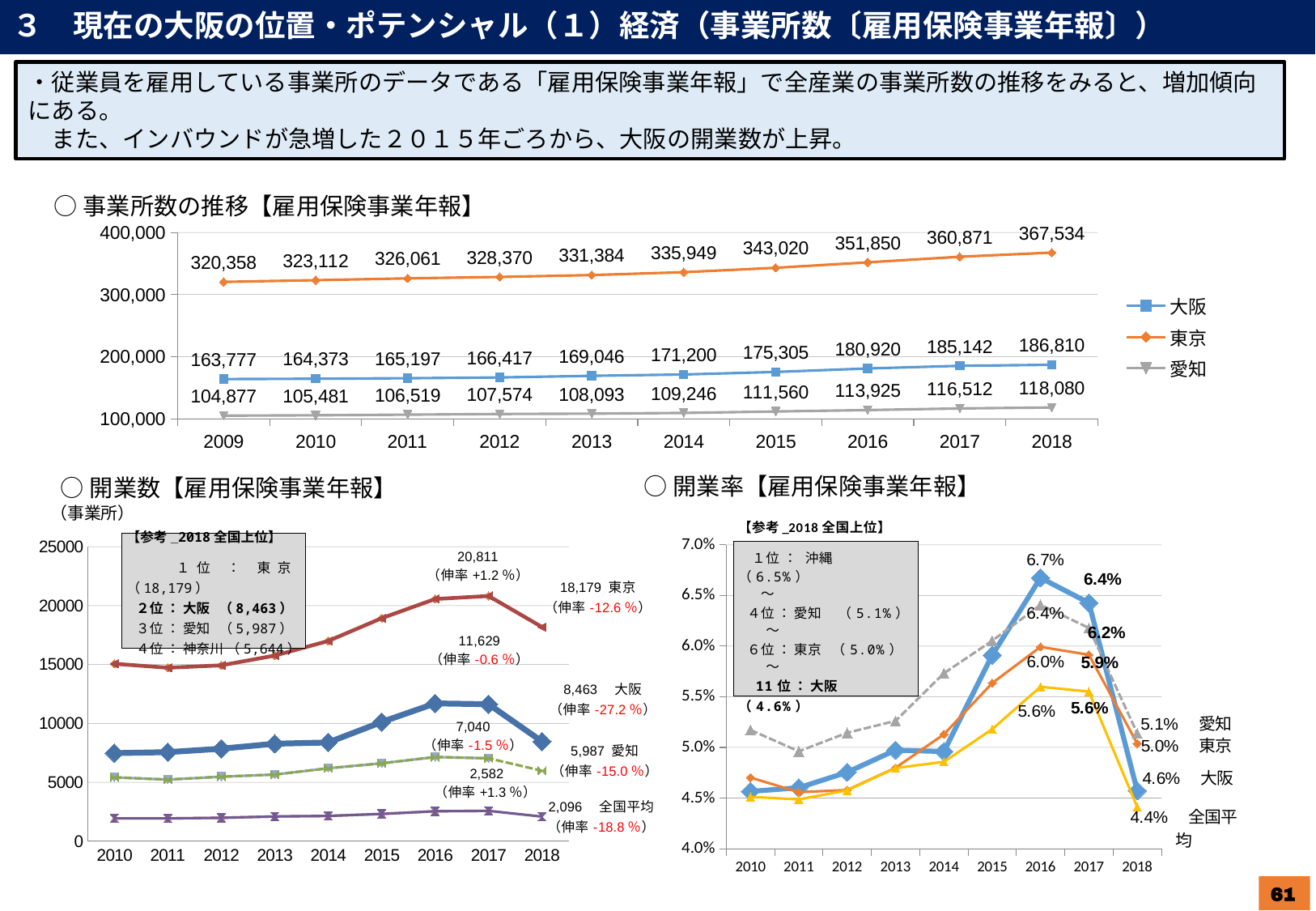

３　現在の大阪の位置・ポテンシャル（１）経済（事業所数〔雇用保険事業年報〕）
・従業員を雇用している事業所のデータである「雇用保険事業年報」で全産業の事業所数の推移をみると、増加傾向にある。
　また、インバウンドが急増した２０１５年ごろから、大阪の開業数が上昇。
○事業所数の推移【雇用保険事業年報】

### Chart

| Category | 大阪 | 東京 | 愛知 |
|---|---|---|---|
| 2009 | 163777.0 | 320358.0 | 104877.0 |
| 2010 | 164373.0 | 323112.0 | 105481.0 |
| 2011 | 165197.0 | 326061.0 | 106519.0 |
| 2012 | 166417.0 | 328370.0 | 107574.0 |
| 2013 | 169046.0 | 331384.0 | 108093.0 |
| 2014 | 171200.0 | 335949.0 | 109246.0 |
| 2015 | 175305.0 | 343020.0 | 111560.0 |
| 2016 | 180920.0 | 351850.0 | 113925.0 |
| 2017 | 185142.0 | 360871.0 | 116512.0 |
| 2018 | 186810.0 | 367534.0 | 118080.0 |
○開業率【雇用保険事業年報】
○開業数【雇用保険事業年報】
（事業所）

### Chart

| Category | 大阪 | 東京 | 愛知 | 全国平均 |
|---|---|---|---|---|
| 2010 | 0.04565354109551402 | 0.04702551520486456 | 0.05171772647959038 | 0.04512213866087574 |
| 2011 | 0.046017289944212246 | 0.04557862289237168 | 0.049610830386515106 | 0.044861758811068735 |
| 2012 | 0.047543236257317024 | 0.045792045046785725 | 0.05144622086200584 | 0.04576466468338956 |
| 2013 | 0.04973049628343258 | 0.04798550415689618 | 0.052614944131481586 | 0.04795627526050559 |
| 2014 | 0.04959005241176958 | 0.05128491417811361 | 0.05732101061123292 | 0.048573681440475136 |
| 2015 | 0.059106308411214954 | 0.05634783851120259 | 0.06053310876370759 | 0.05180240117758174 |
| 2016 | 0.06674082313681869 | 0.059929450177832196 | 0.06408210828253855 | 0.05598818349241369 |
| 2017 | 0.06427702852089322 | 0.05914736393349439 | 0.06179504059688391 | 0.0555140572518019 |
| 2018 | 0.045710859772498946 | 0.050375341881170835 | 0.05138526503707773 | 0.04410782928745895 |

[unsupported chart]

【参考_2018全国上位】
    １位 ： 東京  （18,179）
  ２位 ： 大阪   （8,463）
  ３位 ： 愛知   （5,987）
  ４位 ： 神奈川 （5,644）
61